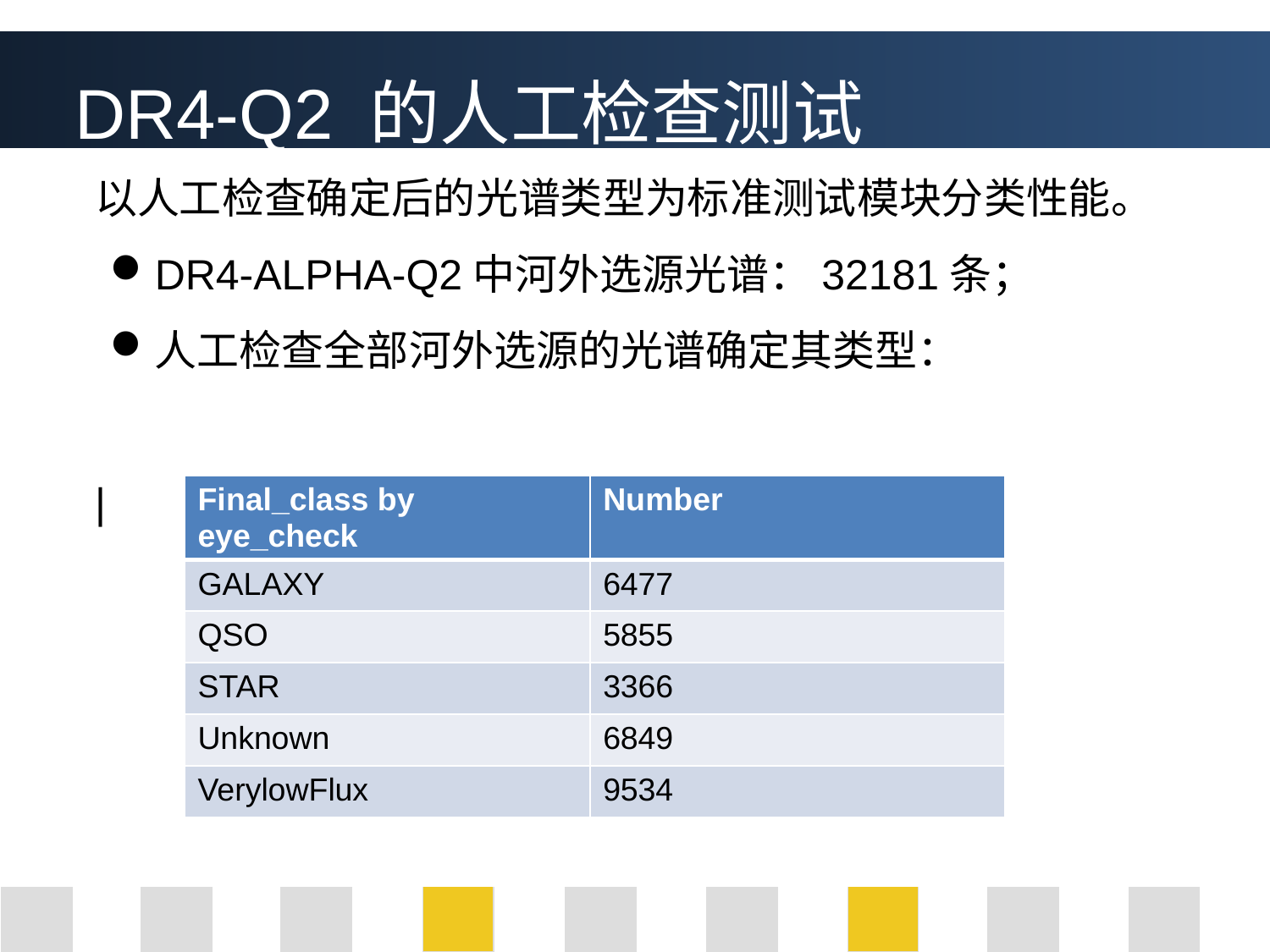

DR4-Q2 的人工检查测试
# 以人工检查确定后的光谱类型为标准测试模块分类性能。
DR4-ALPHA-Q2中河外选源光谱：32181条；
人工检查全部河外选源的光谱确定其类型：

|

| Final\_class by eye\_check | Number |
| --- | --- |
| GALAXY | 6477 |
| QSO | 5855 |
| STAR | 3366 |
| Unknown | 6849 |
| VerylowFlux | 9534 |